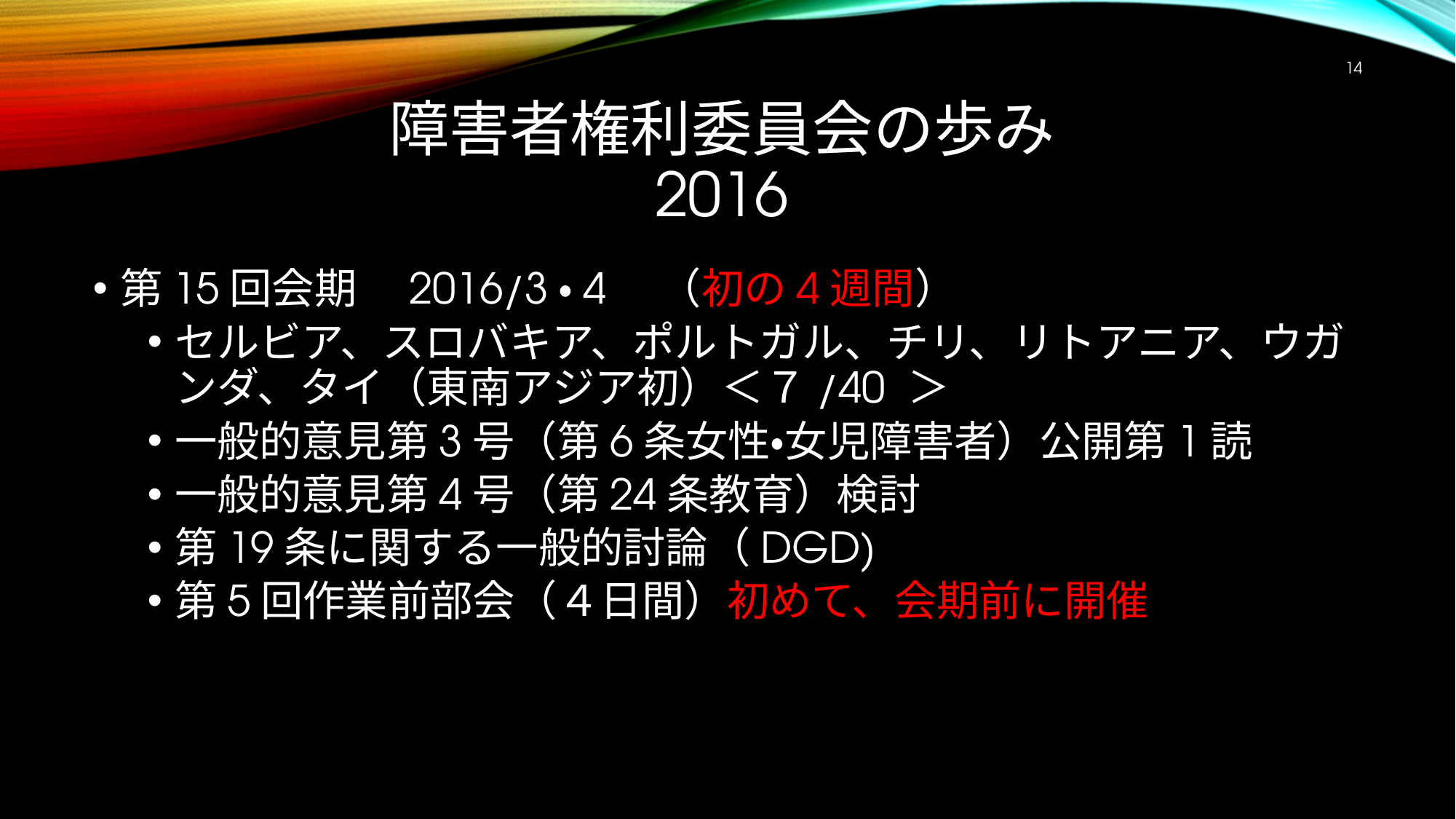

14
# 障害者権利委員会の歩み 2016
第15回会期　2016/3・4　（初の4週間）
セルビア、スロバキア、ポルトガル、チリ、リトアニア、ウガンダ、タイ（東南アジア初）＜７/40 ＞
一般的意見第3号（第6条女性・女児障害者）公開第1読
一般的意見第4号（第24条教育）検討
第19条に関する一般的討論（DGD)
第5回作業前部会（４日間）初めて、会期前に開催